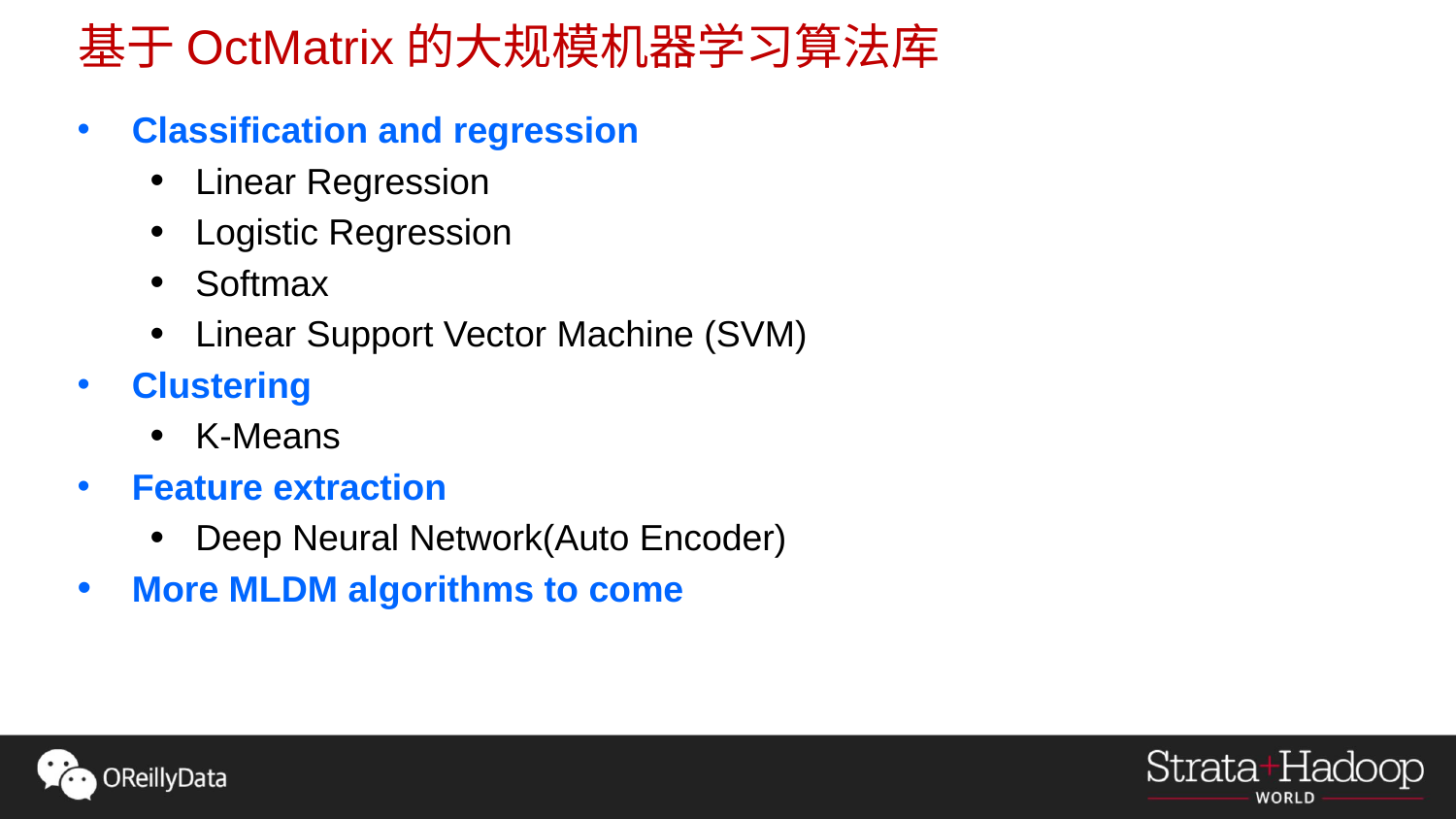

# 基于OctMatrix的大规模机器学习算法库
Classification and regression
Linear Regression
Logistic Regression
Softmax
Linear Support Vector Machine (SVM)
Clustering
K-Means
Feature extraction
Deep Neural Network(Auto Encoder)
More MLDM algorithms to come